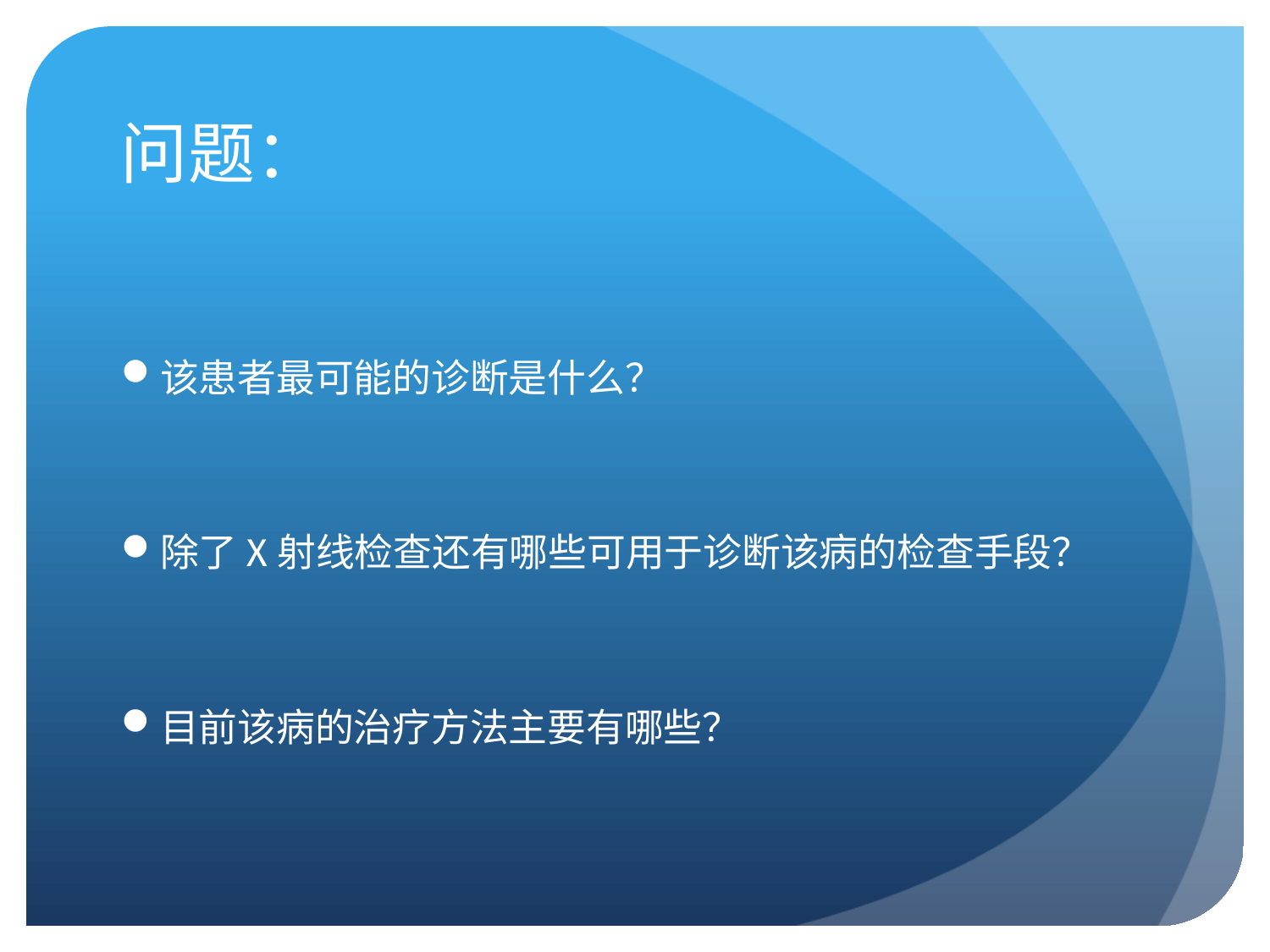

# 问题：
该患者最可能的诊断是什么？
除了X射线检查还有哪些可用于诊断该病的检查手段？
目前该病的治疗方法主要有哪些？